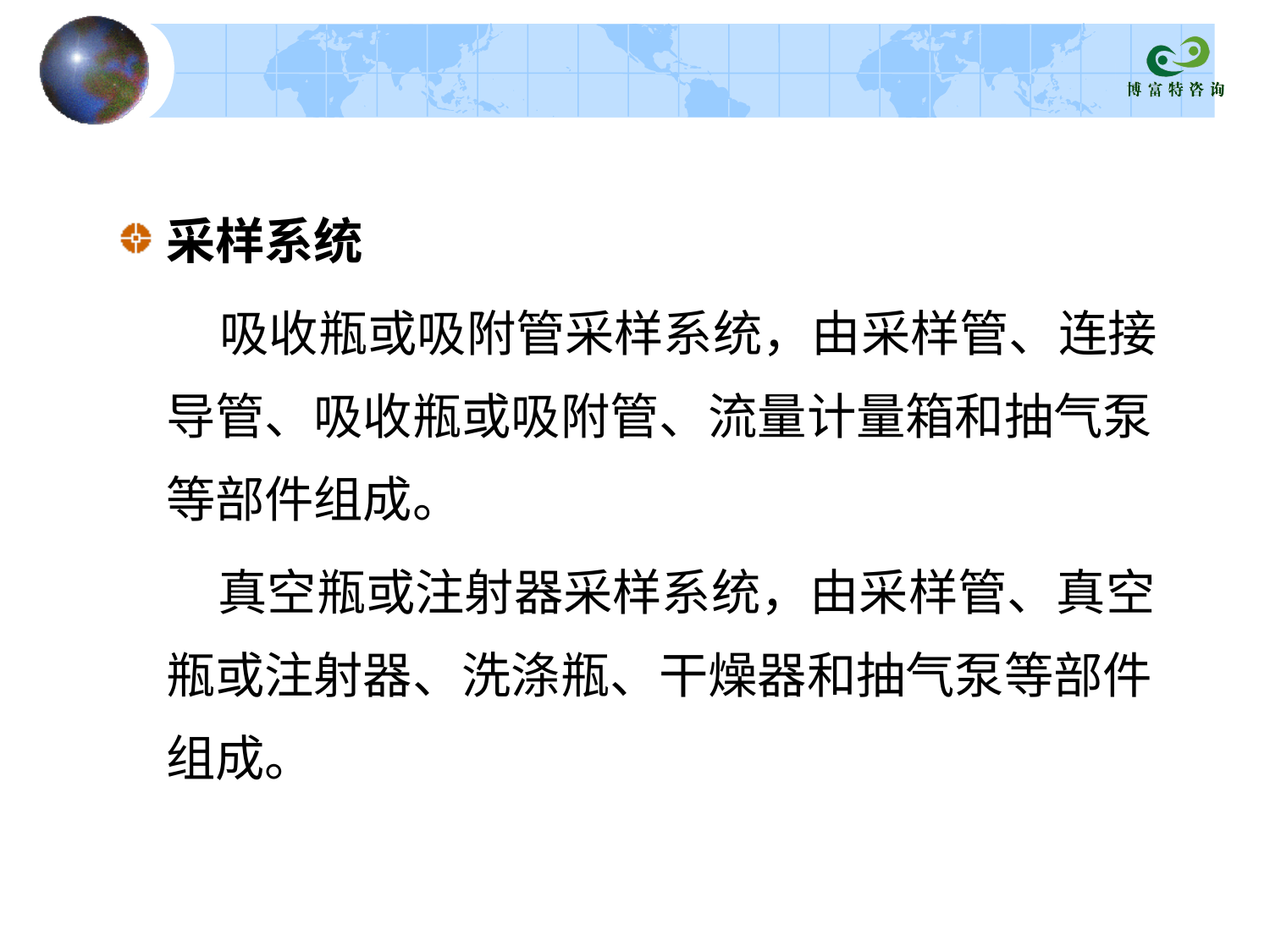

采样系统
        吸收瓶或吸附管采样系统，由采样管、连接导管、吸收瓶或吸附管、流量计量箱和抽气泵等部件组成。
        真空瓶或注射器采样系统，由采样管、真空瓶或注射器、洗涤瓶、干燥器和抽气泵等部件组成。